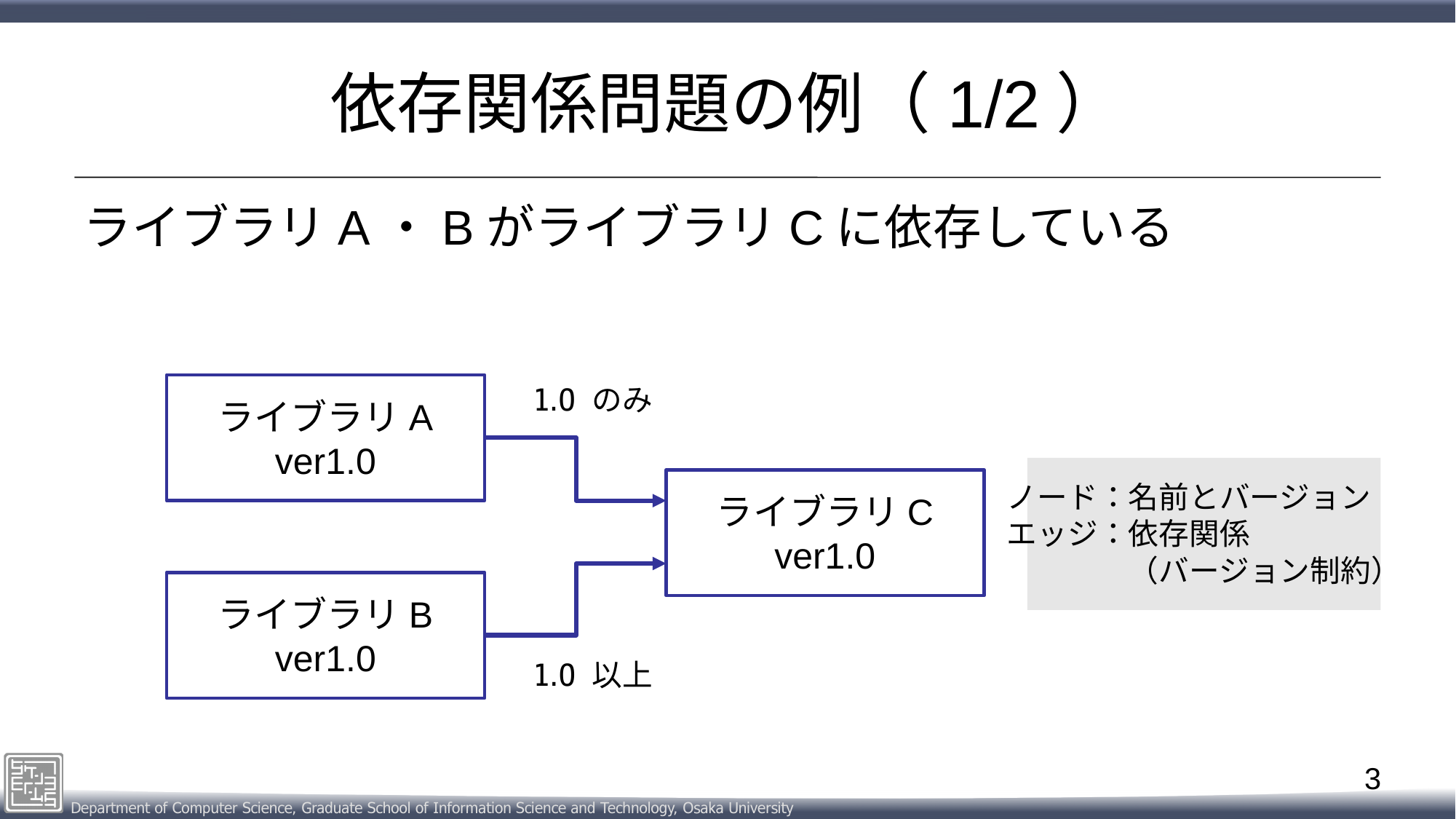

# 依存関係問題の例（1/2）
ライブラリA・BがライブラリCに依存している
ライブラリA
ver1.0
1.0 のみ
ライブラリC
ver1.0
ライブラリB
ver1.0
1.0 以上

ノード：名前とバージョン​
エッジ：依存関係
　　　　（バージョン制約）​
3